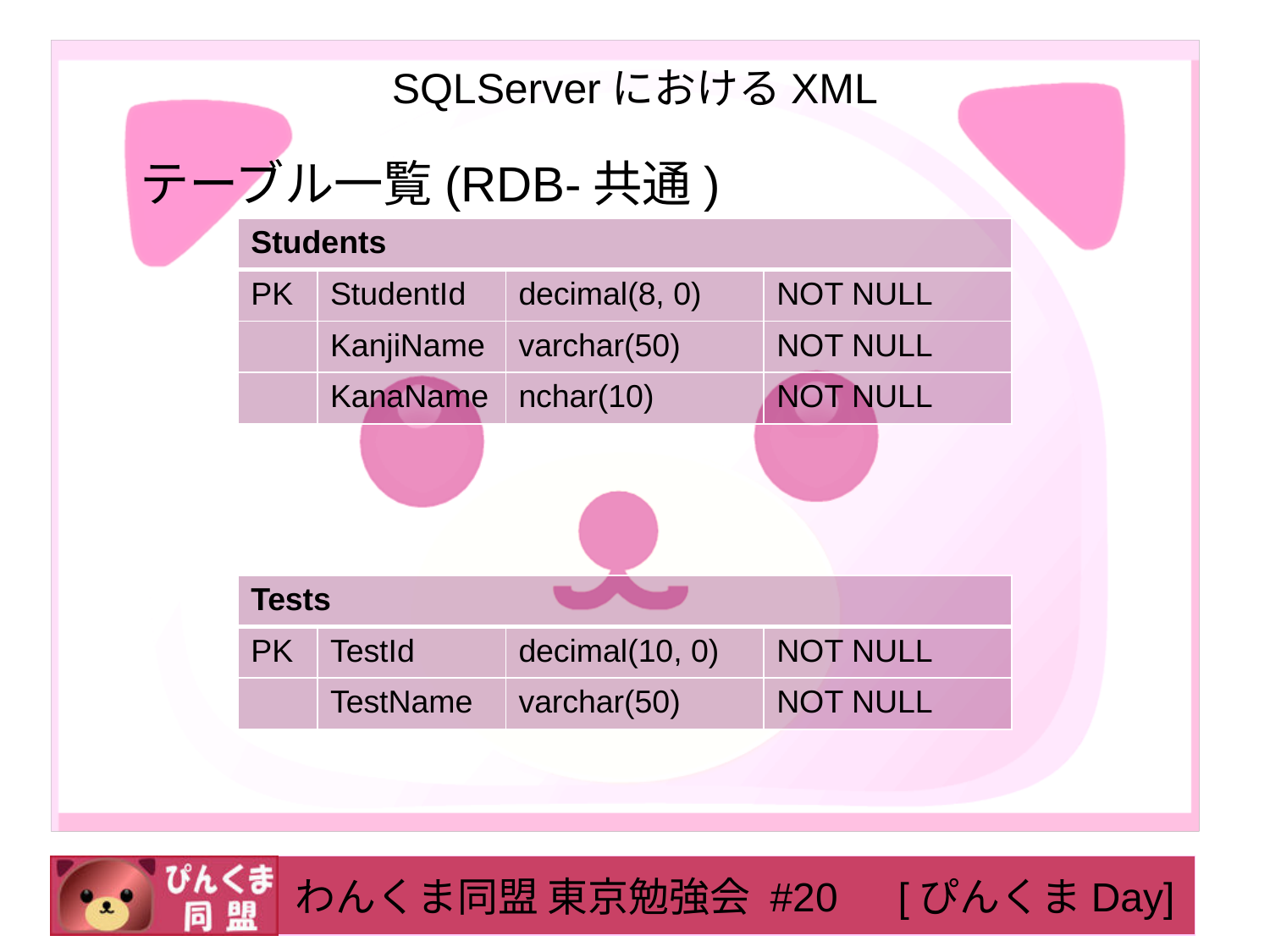

# SQLServerにおけるXML
テーブル一覧(RDB-共通)

| Students |  |  |  |
| --- | --- | --- | --- |
| PK | StudentId | decimal(8, 0) | NOT NULL |
|  | KanjiName | varchar(50) | NOT NULL |
|  | KanaName | nchar(10) | NOT NULL |
| Tests |  |  |  |
| --- | --- | --- | --- |
| PK | TestId | decimal(10, 0) | NOT NULL |
|  | TestName | varchar(50) | NOT NULL |